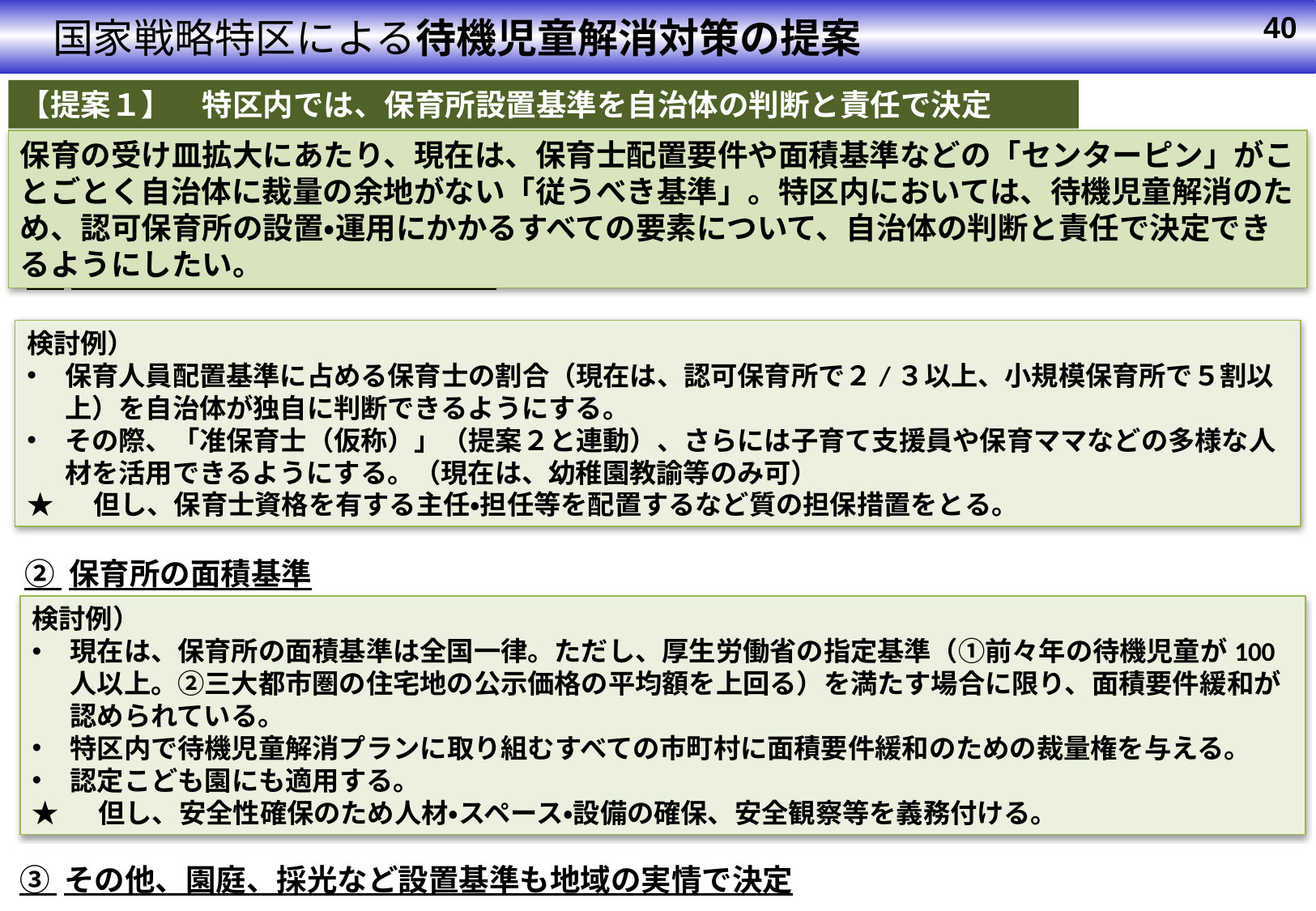

国家戦略特区による待機児童解消対策の提案
40
【提案１】　特区内では、保育所設置基準を自治体の判断と責任で決定
保育の受け皿拡大にあたり、現在は、保育士配置要件や面積基準などの「センターピン」がことごとく自治体に裁量の余地がない「従うべき基準」。特区内においては、待機児童解消のため、認可保育所の設置・運用にかかるすべての要素について、自治体の判断と責任で決定できるようにしたい。
① 保育に従事する人員の配置基準
検討例）
保育人員配置基準に占める保育士の割合（現在は、認可保育所で２/３以上、小規模保育所で５割以上）を自治体が独自に判断できるようにする。
その際、「准保育士（仮称）」（提案２と連動）、さらには子育て支援員や保育ママなどの多様な人材を活用できるようにする。（現在は、幼稚園教諭等のみ可）
★ 　但し、保育士資格を有する主任・担任等を配置するなど質の担保措置をとる。
② 保育所の面積基準
検討例）
現在は、保育所の面積基準は全国一律。ただし、厚生労働省の指定基準（①前々年の待機児童が100人以上。②三大都市圏の住宅地の公示価格の平均額を上回る）を満たす場合に限り、面積要件緩和が認められている。
特区内で待機児童解消プランに取り組むすべての市町村に面積要件緩和のための裁量権を与える。
認定こども園にも適用する。
★ 　但し、安全性確保のため人材・スペース・設備の確保、安全観察等を義務付ける。
③ その他、園庭、採光など設置基準も地域の実情で決定